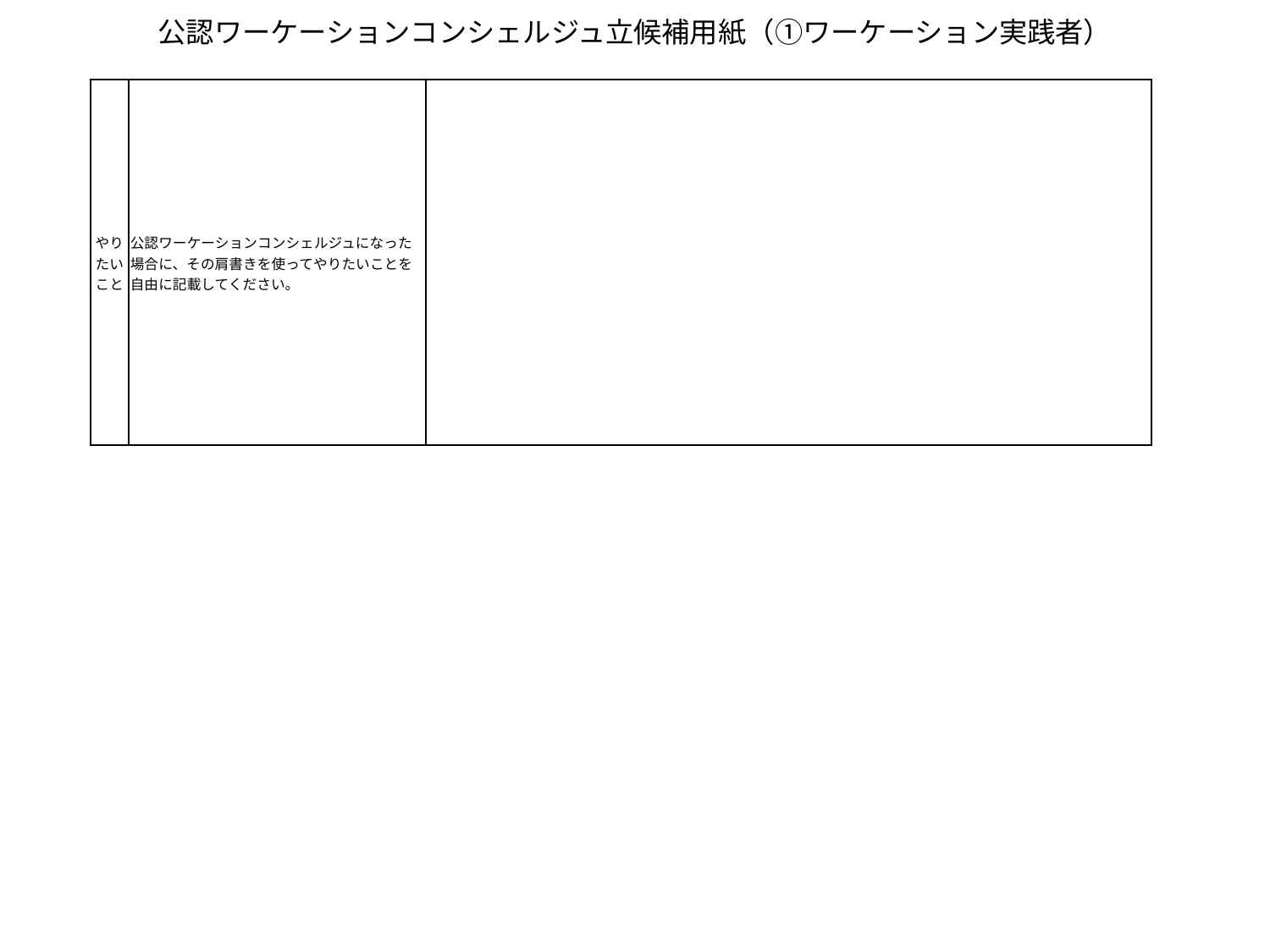

# 公認ワーケーションコンシェルジュ立候補用紙（①ワーケーション実践者）
| やりたいこと | 公認ワーケーションコンシェルジュになった場合に、その肩書きを使ってやりたいことを自由に記載してください。 |  |
| --- | --- | --- |